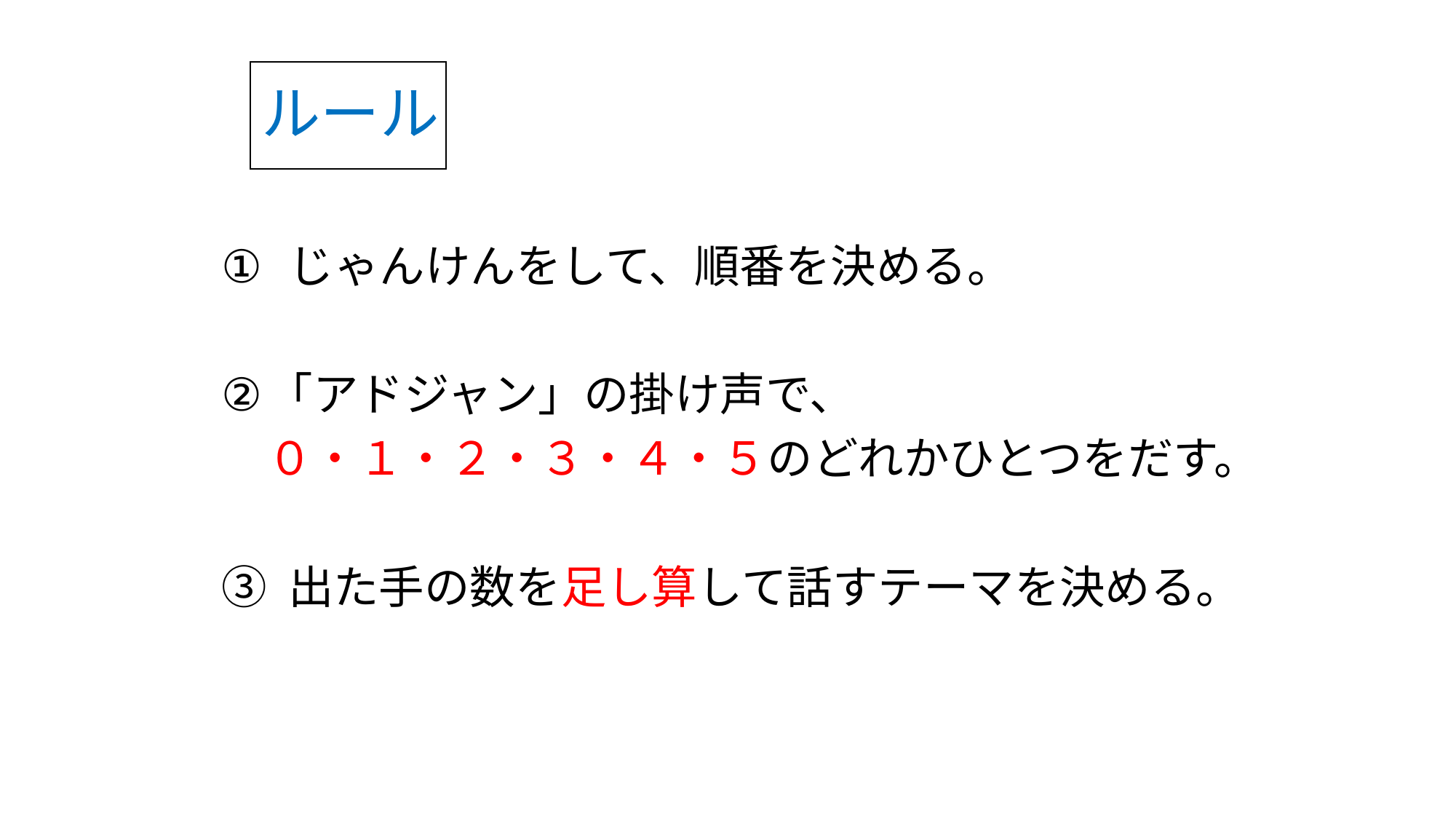

# ルール

 じゃんけんをして、順番を決める。

「アドジャン」の掛け声で、
　０・１・２・３・４・５のどれかひとつをだす。

③ 出た手の数を足し算して話すテーマを決める。